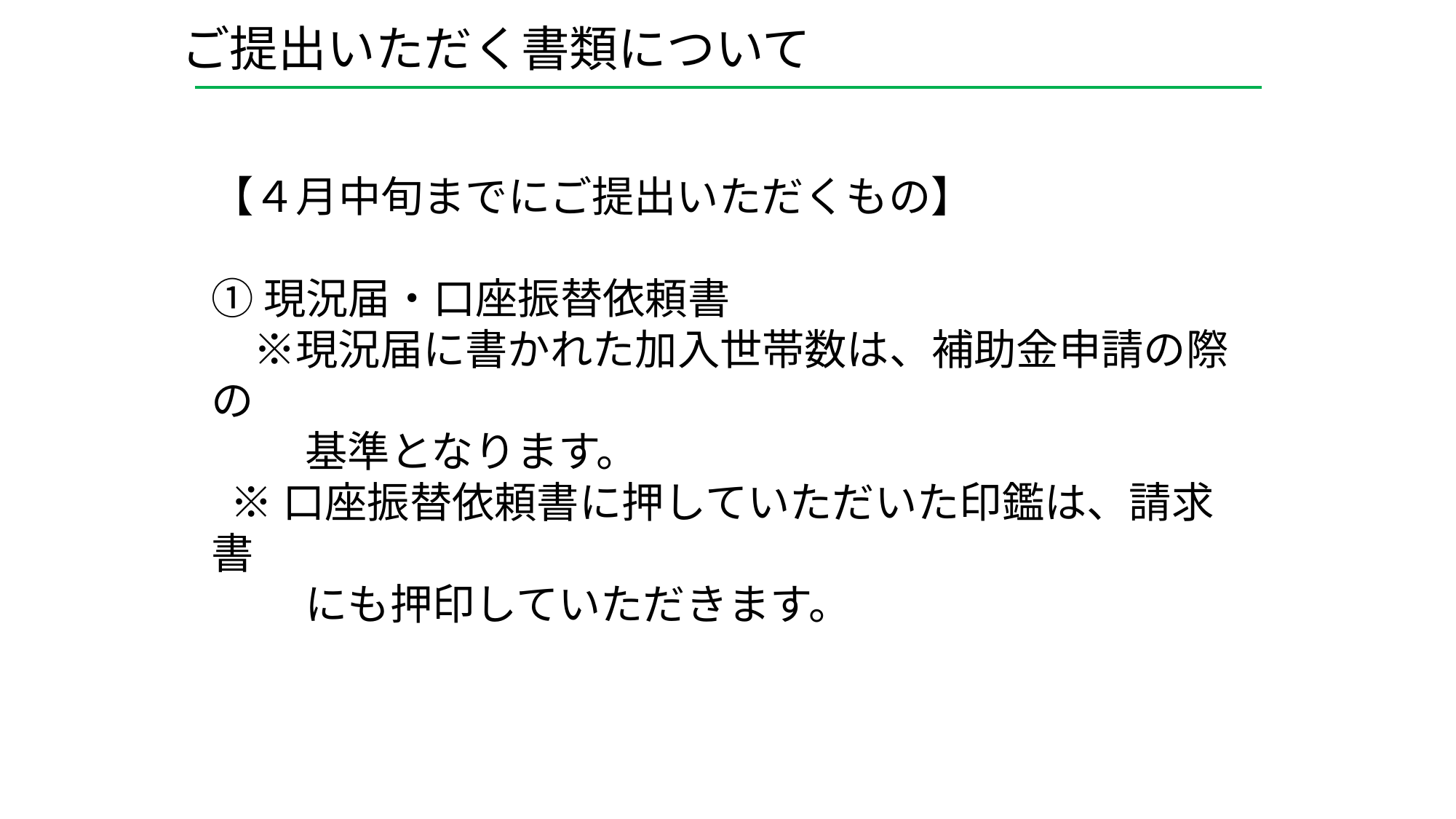

ご提出いただく書類について
【４月中旬までにご提出いただくもの】

①現況届・口座振替依頼書
　※現況届に書かれた加入世帯数は、補助金申請の際の
　　 基準となります。
  ※口座振替依頼書に押していただいた印鑑は、請求書
　　 にも押印していただきます。